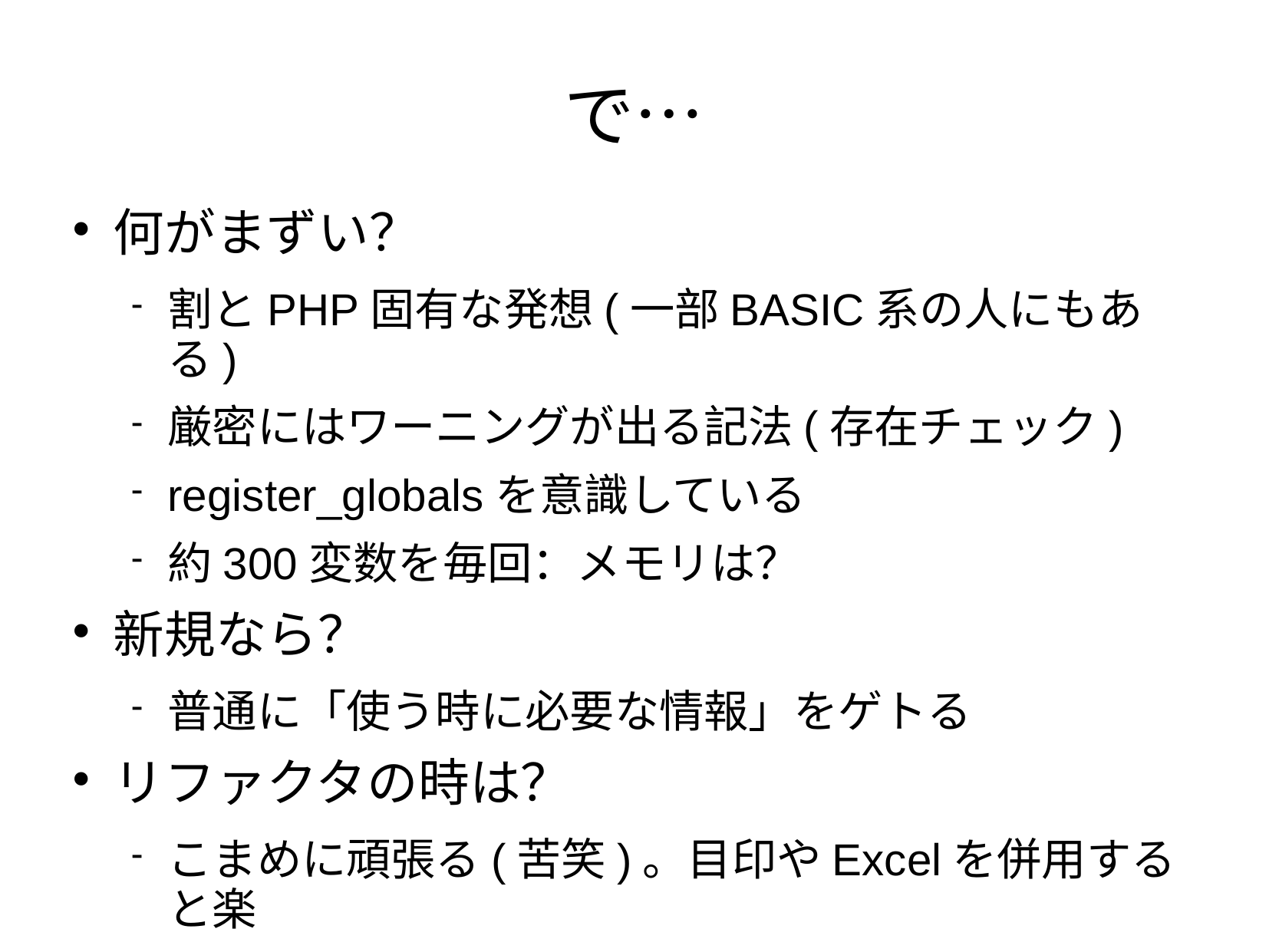

# で…
何がまずい？
割とPHP固有な発想(一部BASIC系の人にもある)
厳密にはワーニングが出る記法(存在チェック)
register_globalsを意識している
約300変数を毎回：メモリは？
新規なら？
普通に「使う時に必要な情報」をゲトる
リファクタの時は？
こまめに頑張る(苦笑)。目印やExcelを併用すると楽